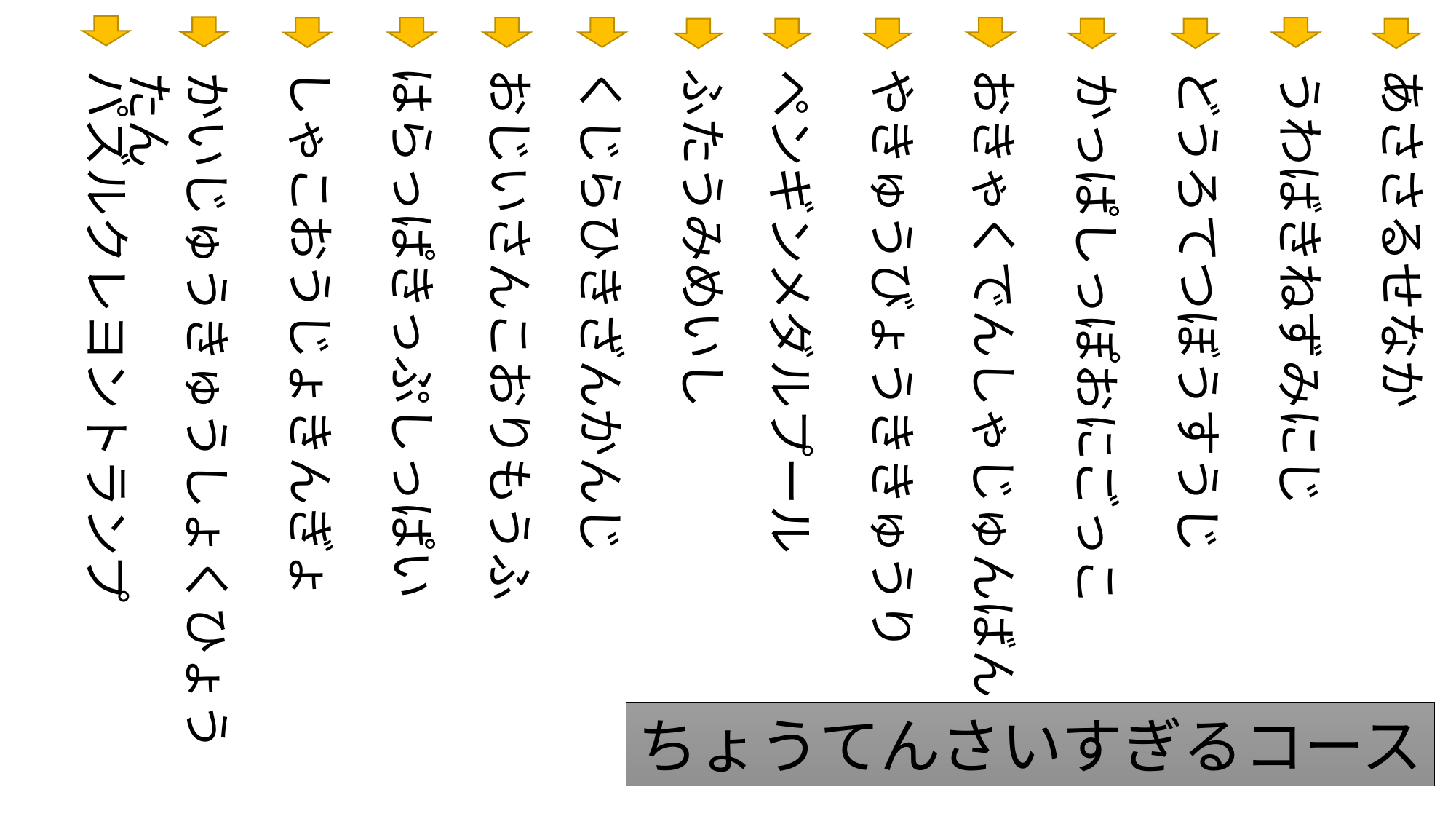

はらっぱきっぷしっぱい
しゃこおうじょきんぎょ
おじいさんこおりもうふ
くじらひきざんかんじ
ふたうみめいし
やきゅうびょうききゅうり
おきゃくでんしゃじゅんばん
あささるせなか
どうろてつぼうすうじ
うわばきねずみにじ
ペンギンメダルプール
パズルクレヨントランプ
かいじゅうきゅうしょくひょうたん
かっぱしっぽおにごっこ
ちょうてんさいすぎるコース